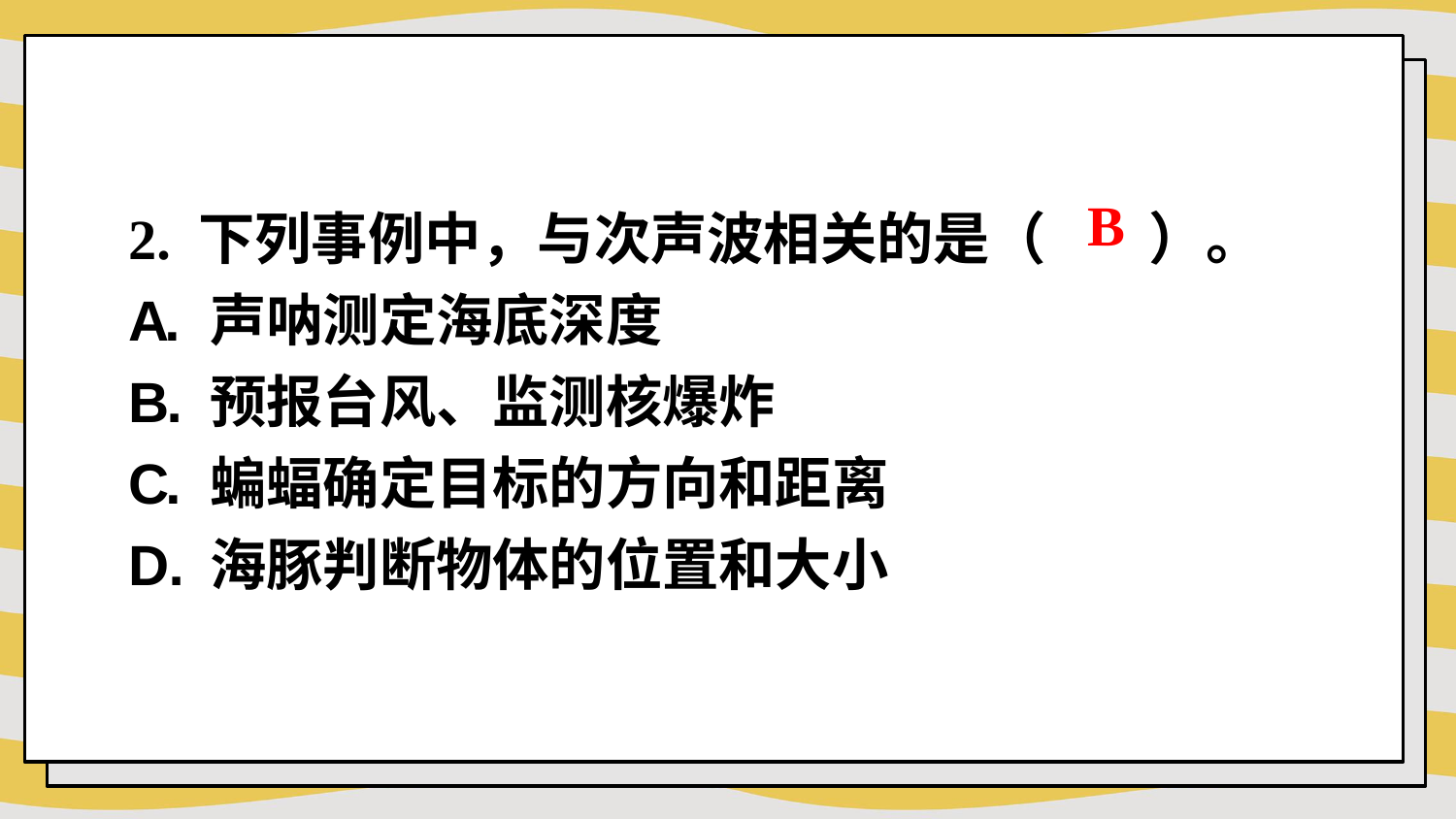

2. 下列事例中，与次声波相关的是（        ）。
声呐测定海底深度
预报台风、监测核爆炸
蝙蝠确定目标的方向和距离
海豚判断物体的位置和大小
B